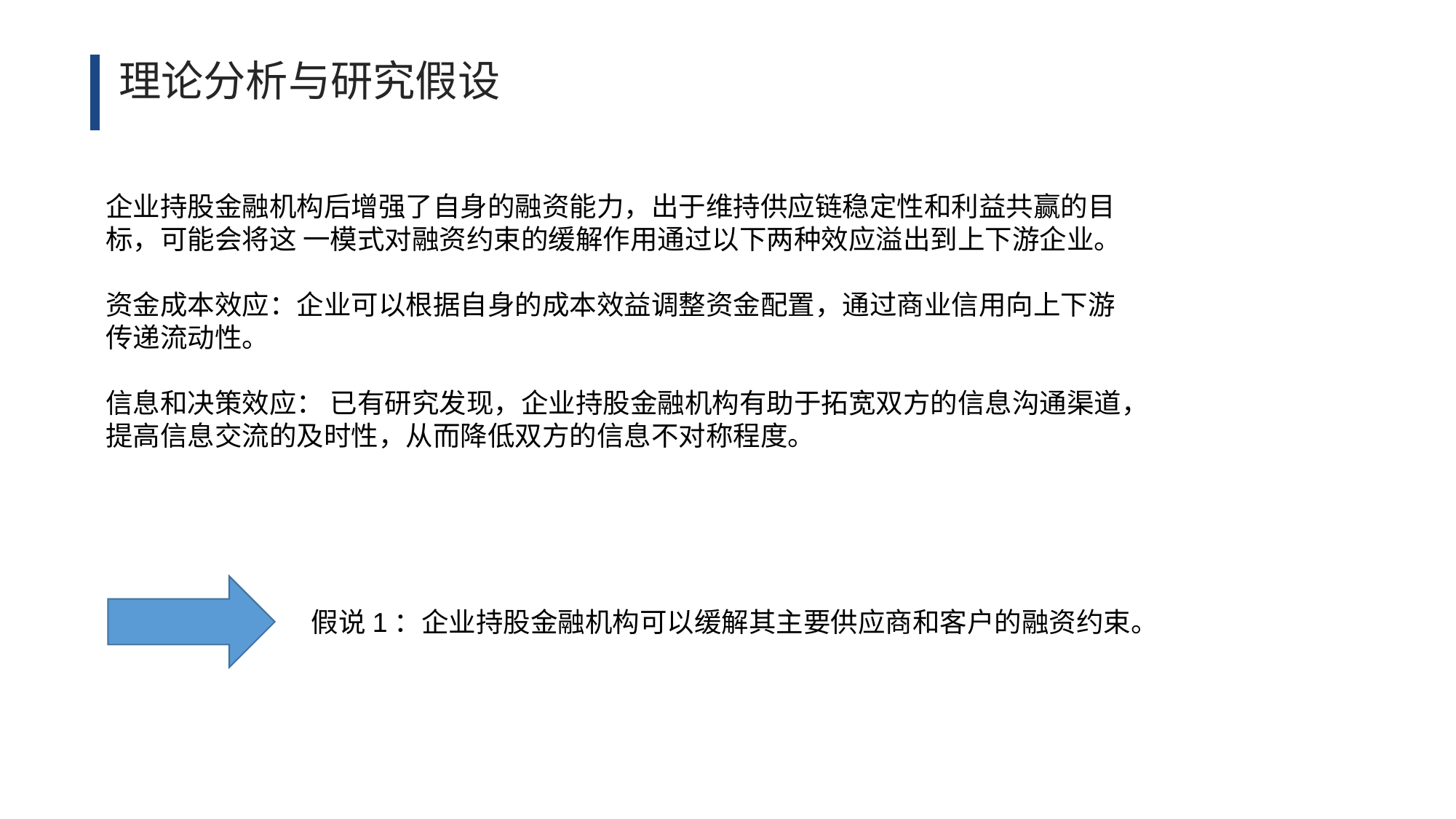

理论分析与研究假设
企业持股金融机构后增强了自身的融资能力，出于维持供应链稳定性和利益共赢的目标，可能会将这 一模式对融资约束的缓解作用通过以下两种效应溢出到上下游企业。

资金成本效应：企业可以根据自身的成本效益调整资金配置，通过商业信用向上下游传递流动性。

信息和决策效应： 已有研究发现，企业持股金融机构有助于拓宽双方的信息沟通渠道，提高信息交流的及时性，从而降低双方的信息不对称程度。

假说1：企业持股金融机构可以缓解其主要供应商和客户的融资约束。